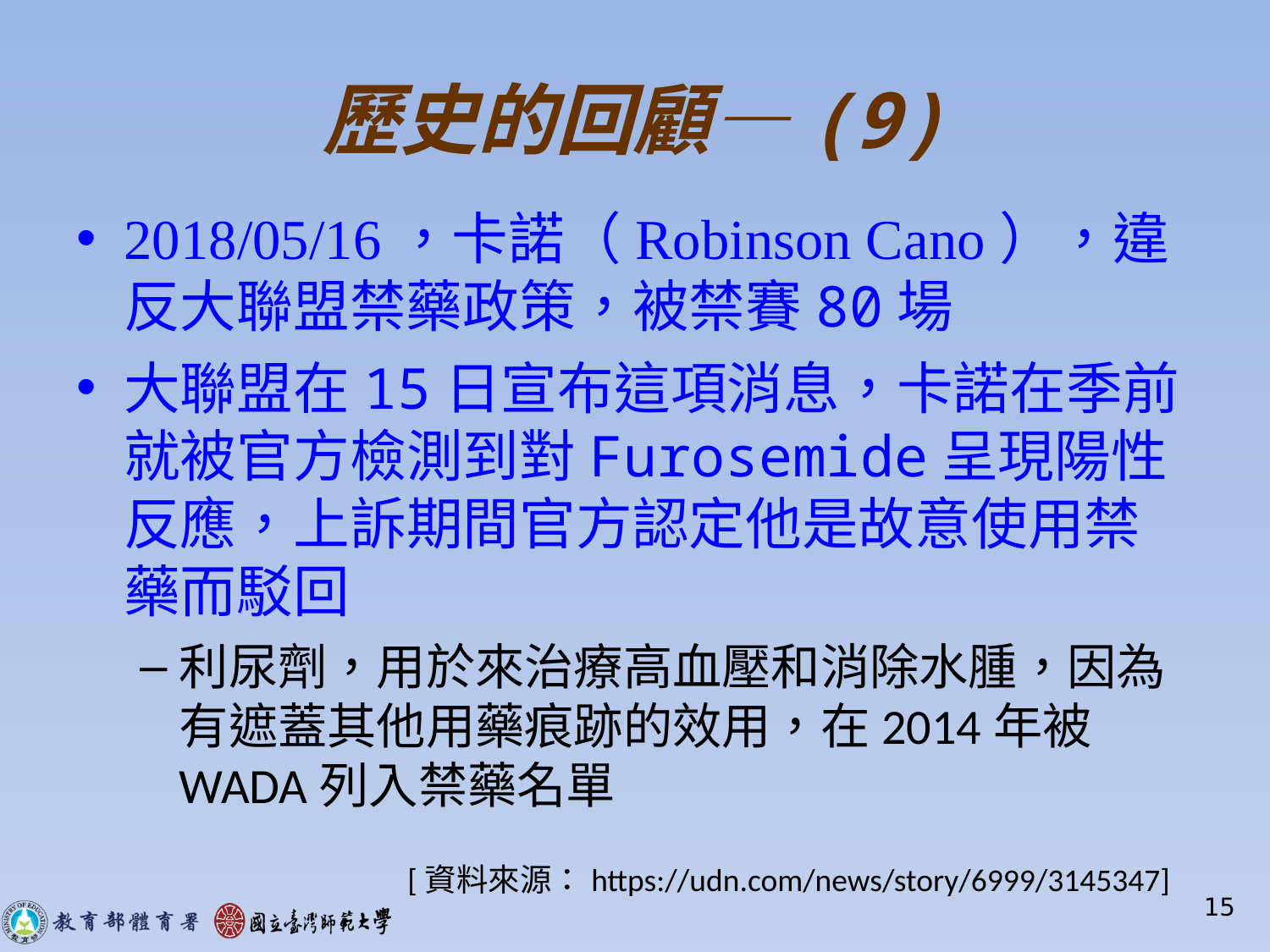

# 歷史的回顧—(9)
2018/05/16，卡諾（Robinson Cano），違反大聯盟禁藥政策，被禁賽80場
大聯盟在15日宣布這項消息，卡諾在季前就被官方檢測到對Furosemide呈現陽性反應，上訴期間官方認定他是故意使用禁藥而駁回
利尿劑，用於來治療高血壓和消除水腫，因為有遮蓋其他用藥痕跡的效用，在2014年被WADA列入禁藥名單

 [資料來源：https://udn.com/news/story/6999/3145347]
15